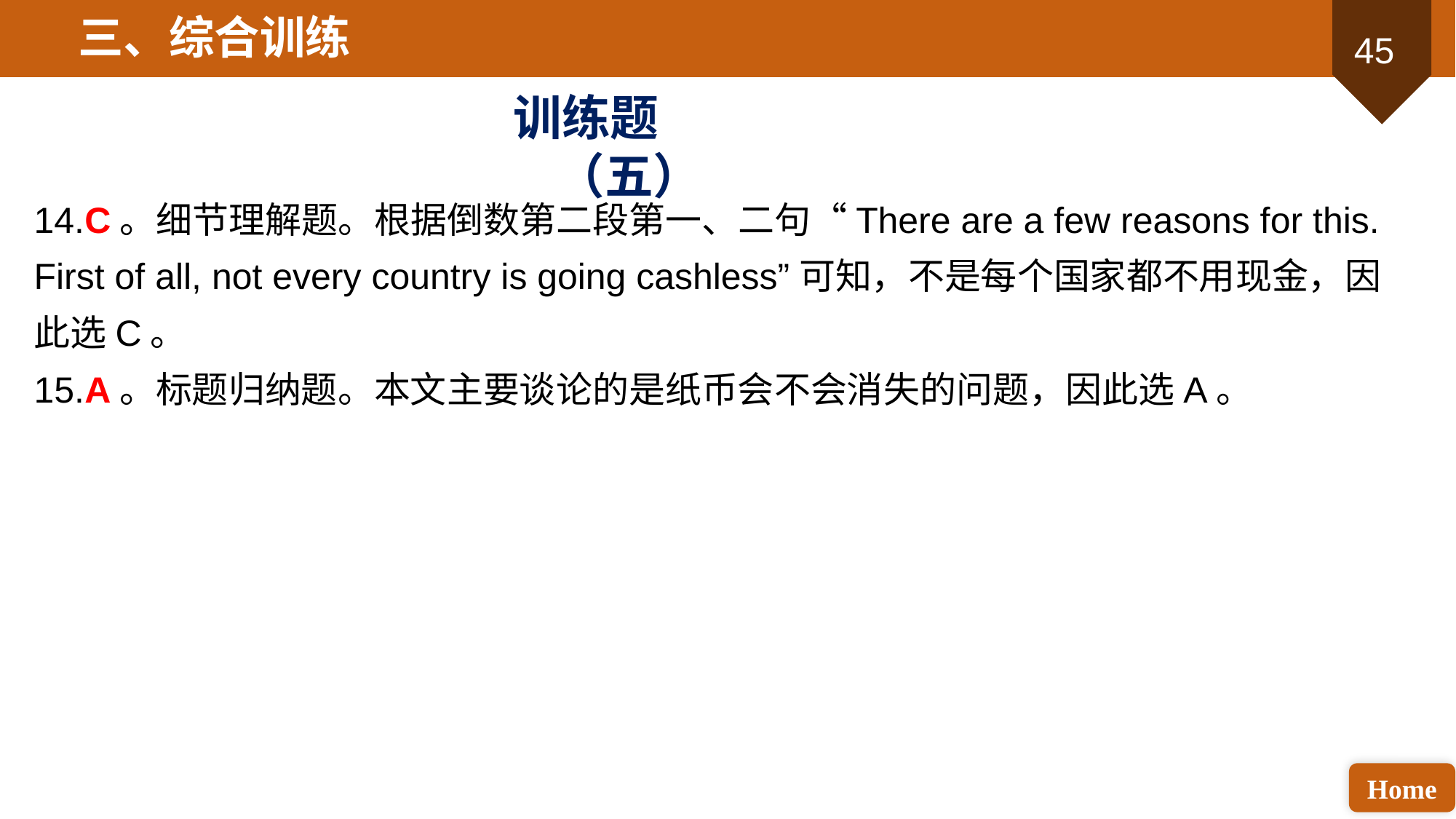

三、综合训练
训练题（五）
14.C。细节理解题。根据倒数第二段第一、二句“There are a few reasons for this. First of all, not every country is going cashless”可知，不是每个国家都不用现金，因此选C。
15.A。标题归纳题。本文主要谈论的是纸币会不会消失的问题，因此选A。